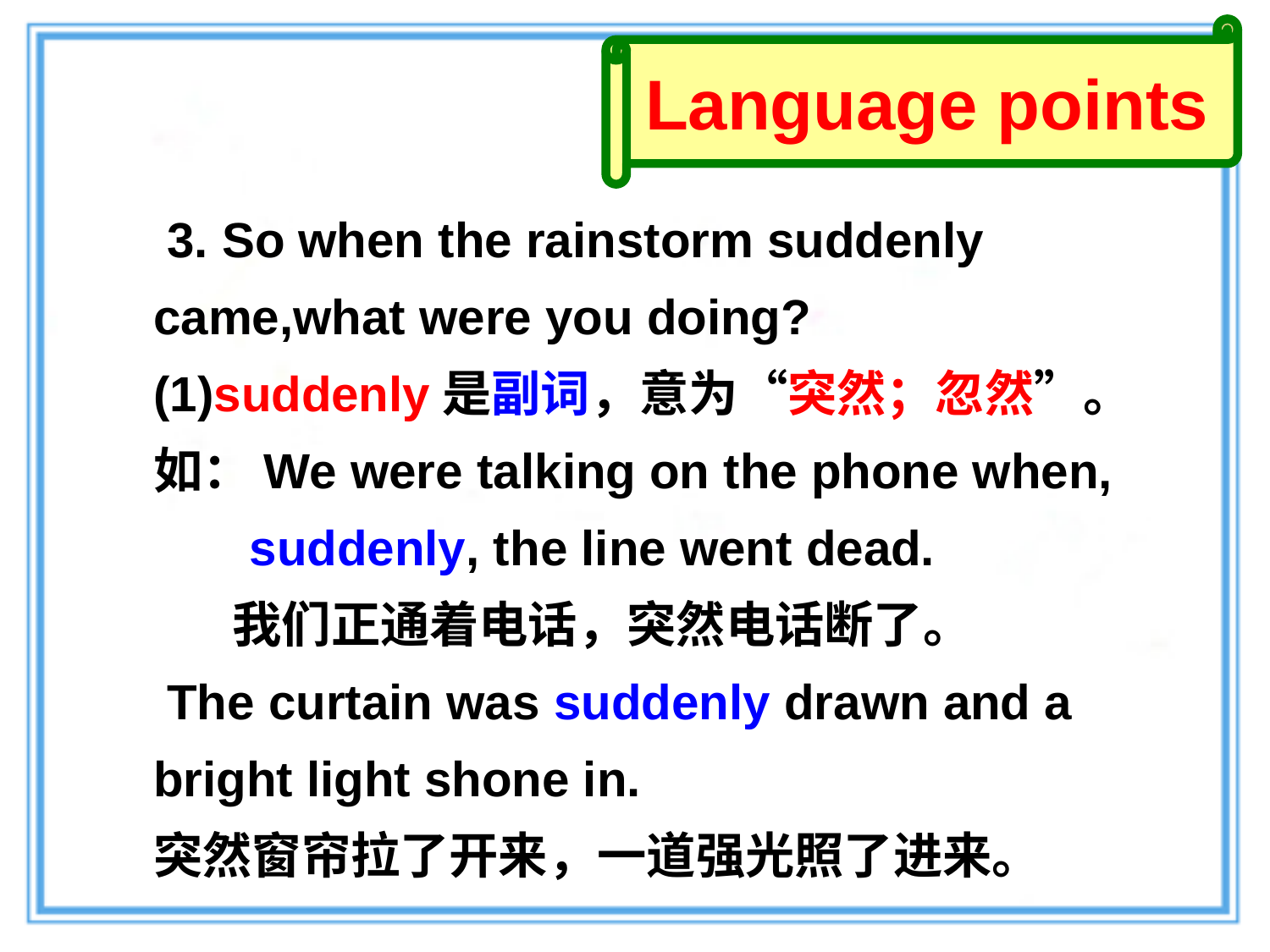

Language points
 3. So when the rainstorm suddenly came,what were you doing?
(1)suddenly是副词，意为“突然；忽然”。
如：We were talking on the phone when,
       suddenly, the line went dead.
      我们正通着电话，突然电话断了。
 The curtain was suddenly drawn and a bright light shone in.
突然窗帘拉了开来，一道强光照了进来。